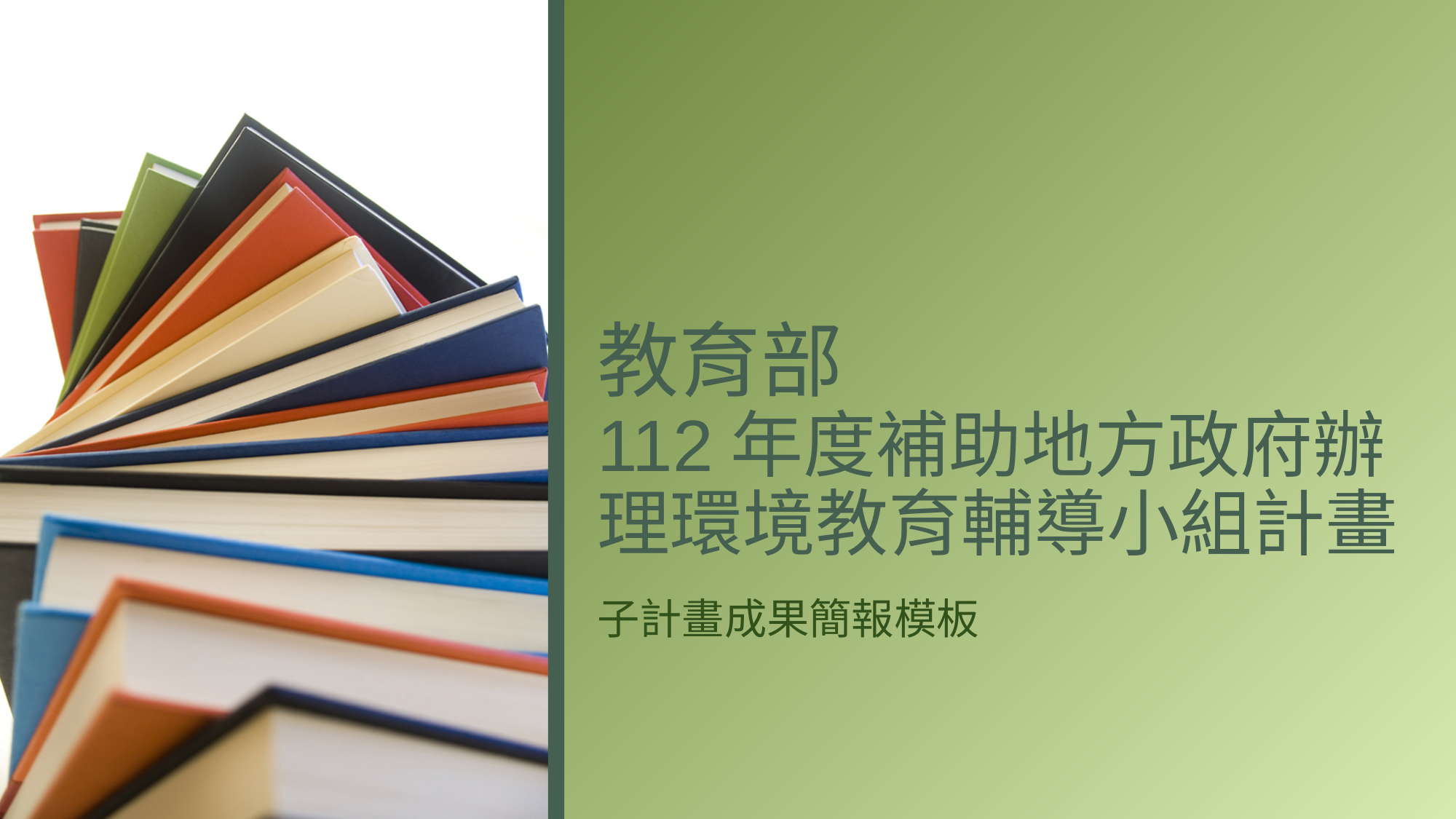

# 教育部 112年度補助地方政府辦理環境教育輔導小組計畫
子計畫成果簡報模板